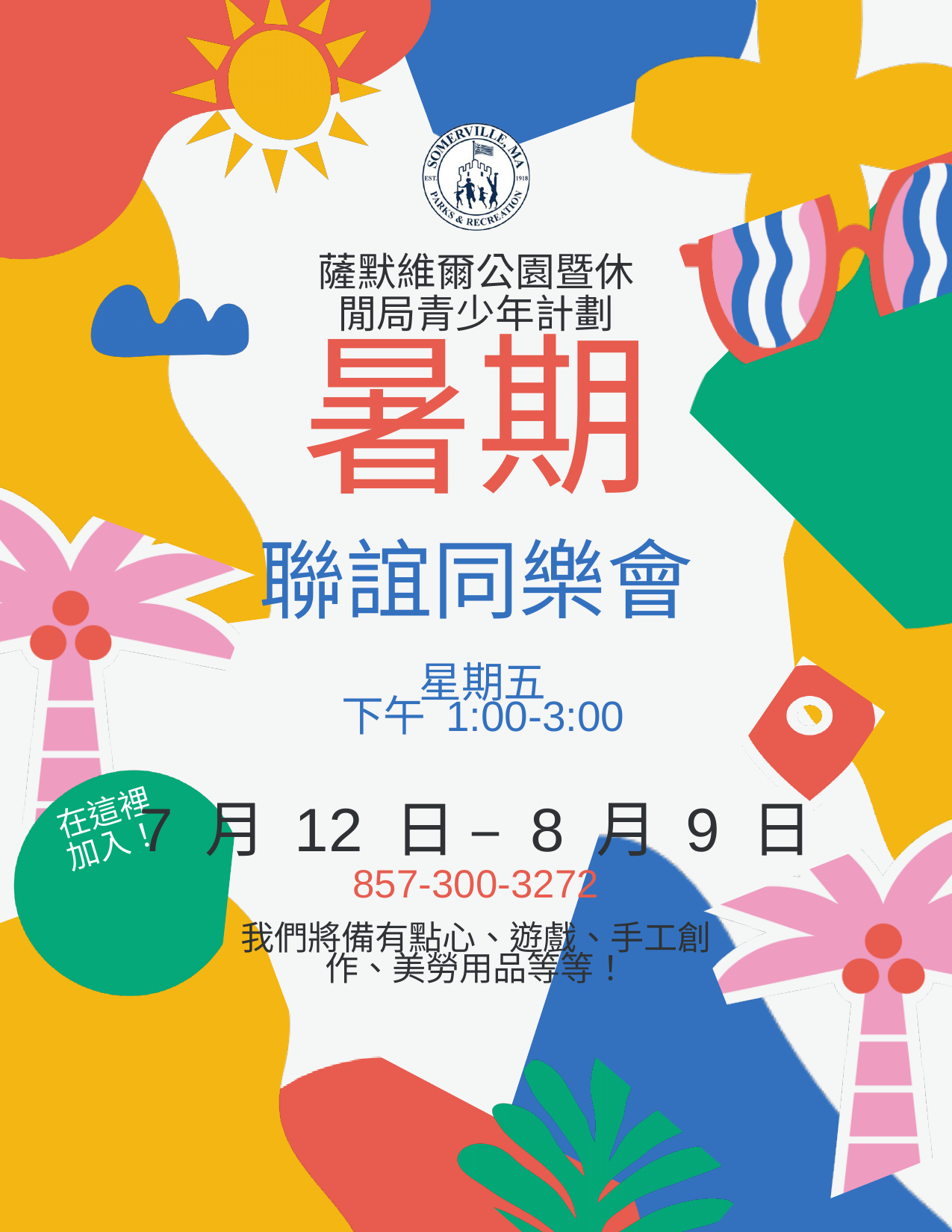

薩默維爾公園暨休閒局青少年計劃

暑期

聯誼同樂會
星期五
下午 1:00-3:00

在這裡
加入！
7 月 12 日 – 8 月 9 日

857-300-3272

我們將備有點心、遊戲、手工創作、美勞用品等等！